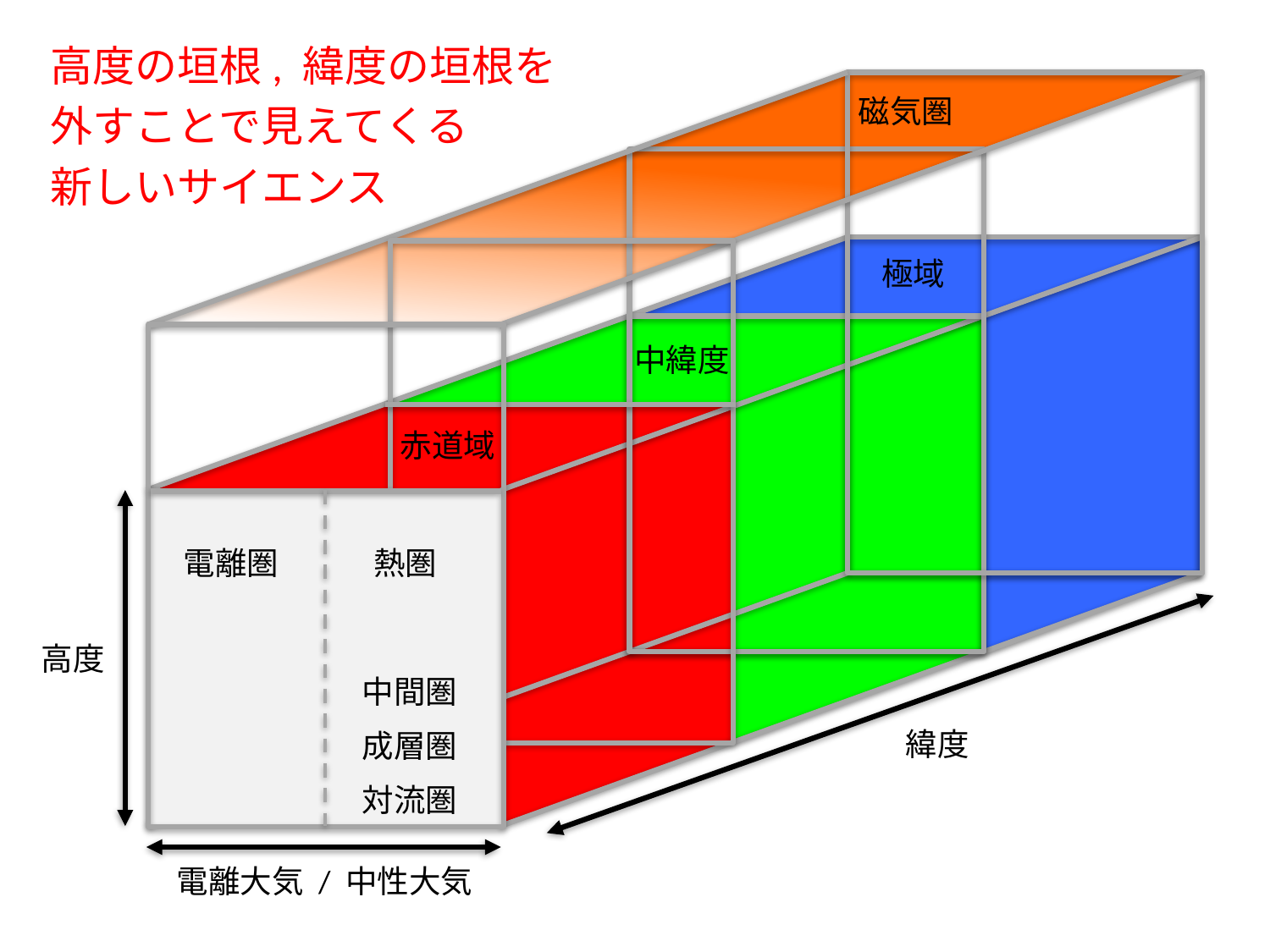

高度の垣根, 緯度の垣根を
外すことで見えてくる
新しいサイエンス

磁気圏

極域

中緯度

赤道域

電離圏
熱圏
高度
中間圏
緯度
成層圏
対流圏
電離大気 / 中性大気